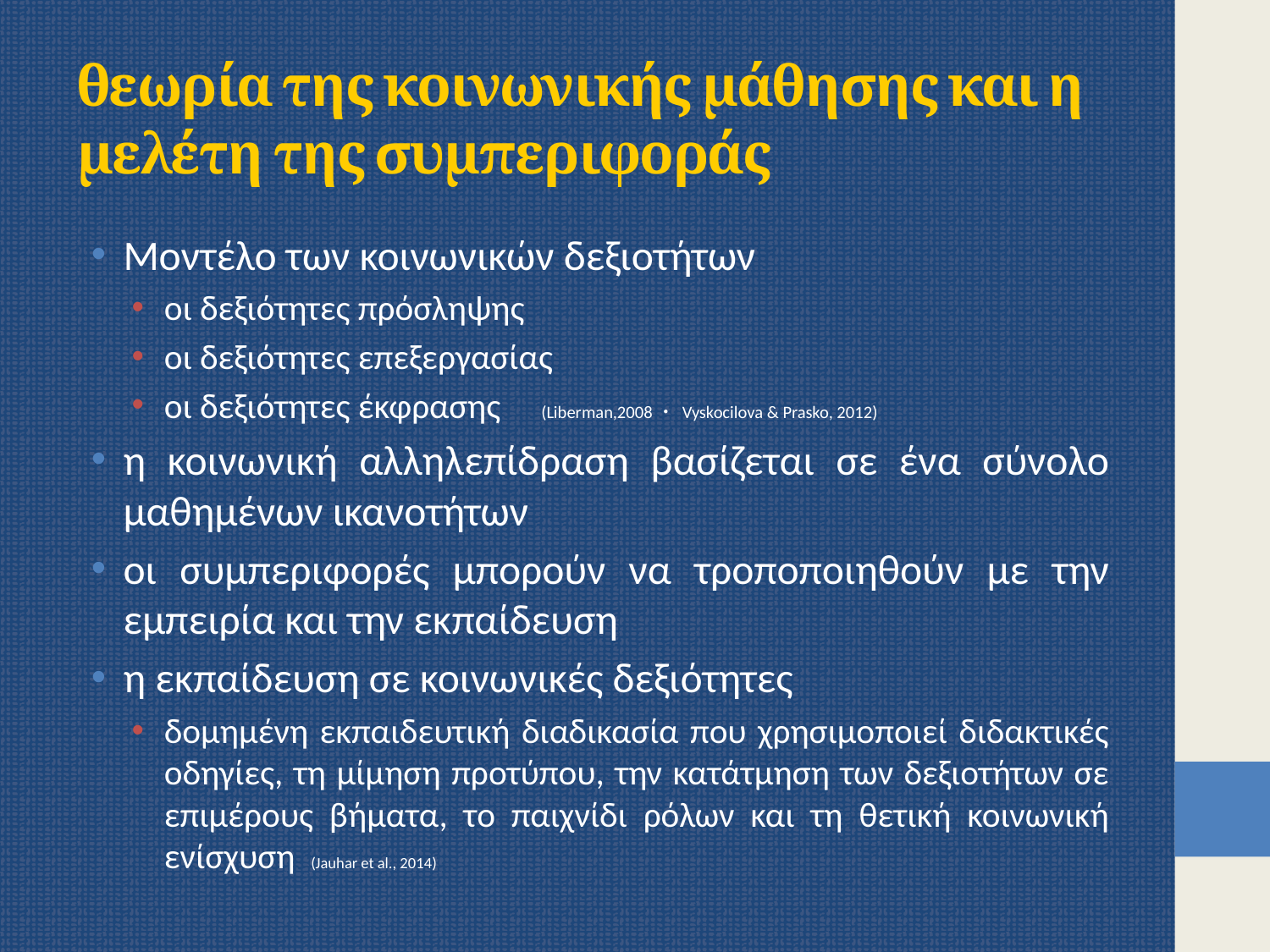

# θεωρία της κοινωνικής μάθησης και η μελέτη της συμπεριφοράς
Μοντέλο των κοινωνικών δεξιοτήτων
οι δεξιότητες πρόσληψης
οι δεξιότητες επεξεργασίας
οι δεξιότητες έκφρασης	(Liberman,2008・ Vyskocilova & Prasko, 2012)
η κοινωνική αλληλεπίδραση βασίζεται σε ένα σύνολο μαθημένων ικανοτήτων
οι συμπεριφορές μπορούν να τροποποιηθούν με την εμπειρία και την εκπαίδευση
η εκπαίδευση σε κοινωνικές δεξιότητες
δομημένη εκπαιδευτική διαδικασία που χρησιμοποιεί διδακτικές οδηγίες, τη μίμηση προτύπου, την κατάτμηση των δεξιοτήτων σε επιμέρους βήματα, το παιχνίδι ρόλων και τη θετική κοινωνική ενίσχυση  (Jauhar et al., 2014)